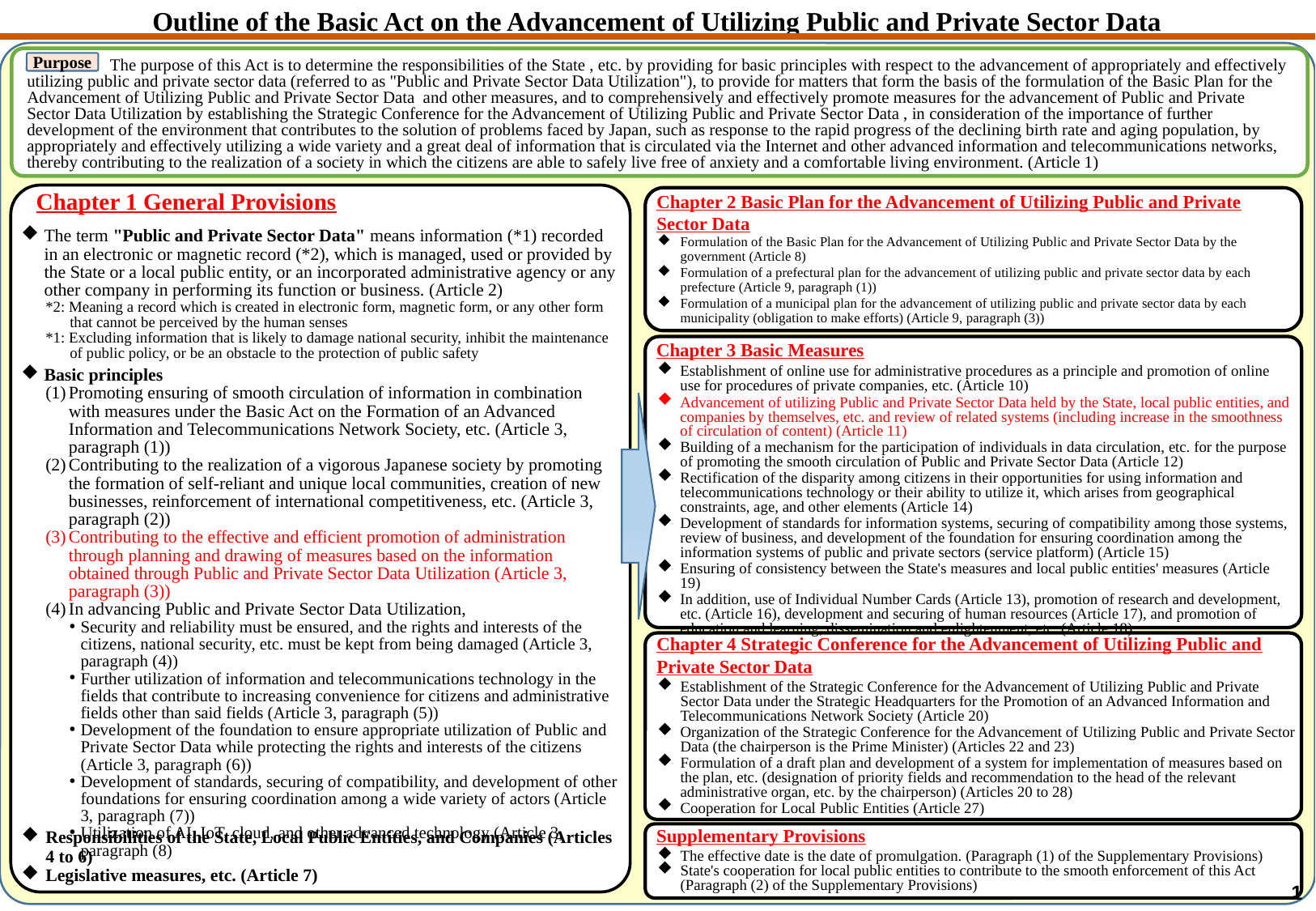

Outline of the Basic Act on the Advancement of Utilizing Public and Private Sector Data

The purpose of this Act is to determine the responsibilities of the State , etc. by providing for basic principles with respect to the advancement of appropriately and effectively utilizing public and private sector data (referred to as "Public and Private Sector Data Utilization"), to provide for matters that form the basis of the formulation of the Basic Plan for the Advancement of Utilizing Public and Private Sector Data  and other measures, and to comprehensively and effectively promote measures for the advancement of Public and Private Sector Data Utilization by establishing the Strategic Conference for the Advancement of Utilizing Public and Private Sector Data , in consideration of the importance of further development of the environment that contributes to the solution of problems faced by Japan, such as response to the rapid progress of the declining birth rate and aging population, by appropriately and effectively utilizing a wide variety and a great deal of information that is circulated via the Internet and other advanced information and telecommunications networks, thereby contributing to the realization of a society in which the citizens are able to safely live free of anxiety and a comfortable living environment. (Article 1)
Purpose
Chapter 1 General Provisions
Chapter 2 Basic Plan for the Advancement of Utilizing Public and Private Sector Data

The term "Public and Private Sector Data" means information (*1) recorded in an electronic or magnetic record (*2), which is managed, used or provided by the State or a local public entity, or an incorporated administrative agency or any other company in performing its function or business. (Article 2)
*2: Meaning a record which is created in electronic form, magnetic form, or any other form that cannot be perceived by the human senses
*1: Excluding information that is likely to damage national security, inhibit the maintenance of public policy, or be an obstacle to the protection of public safety
Formulation of the Basic Plan for the Advancement of Utilizing Public and Private Sector Data by the government (Article 8)
Formulation of a prefectural plan for the advancement of utilizing public and private sector data by each prefecture (Article 9, paragraph (1))
Formulation of a municipal plan for the advancement of utilizing public and private sector data by each municipality (obligation to make efforts) (Article 9, paragraph (3))

Chapter 3 Basic Measures

Establishment of online use for administrative procedures as a principle and promotion of online use for procedures of private companies, etc. (Article 10)
Advancement of utilizing Public and Private Sector Data held by the State, local public entities, and companies by themselves, etc. and review of related systems (including increase in the smoothness of circulation of content) (Article 11)
Building of a mechanism for the participation of individuals in data circulation, etc. for the purpose of promoting the smooth circulation of Public and Private Sector Data (Article 12)
Rectification of the disparity among citizens in their opportunities for using information and telecommunications technology or their ability to utilize it, which arises from geographical constraints, age, and other elements (Article 14)
Development of standards for information systems, securing of compatibility among those systems, review of business, and development of the foundation for ensuring coordination among the information systems of public and private sectors (service platform) (Article 15)
Ensuring of consistency between the State's measures and local public entities' measures (Article 19)
In addition, use of Individual Number Cards (Article 13), promotion of research and development, etc. (Article 16), development and securing of human resources (Article 17), and promotion of education and learning, dissemination and enlightenment, etc. (Article 18)
Basic principles
(1)	Promoting ensuring of smooth circulation of information in combination with measures under the Basic Act on the Formation of an Advanced Information and Telecommunications Network Society, etc. (Article 3, paragraph (1))
(2)	Contributing to the realization of a vigorous Japanese society by promoting the formation of self-reliant and unique local communities, creation of new businesses, reinforcement of international competitiveness, etc. (Article 3, paragraph (2))
(3)	Contributing to the effective and efficient promotion of administration through planning and drawing of measures based on the information obtained through Public and Private Sector Data Utilization (Article 3, paragraph (3))
(4)	In advancing Public and Private Sector Data Utilization,
Security and reliability must be ensured, and the rights and interests of the citizens, national security, etc. must be kept from being damaged (Article 3, paragraph (4))
Further utilization of information and telecommunications technology in the fields that contribute to increasing convenience for citizens and administrative fields other than said fields (Article 3, paragraph (5))
Development of the foundation to ensure appropriate utilization of Public and Private Sector Data while protecting the rights and interests of the citizens (Article 3, paragraph (6))
Development of standards, securing of compatibility, and development of other foundations for ensuring coordination among a wide variety of actors (Article 3, paragraph (7))
Utilization of AI, IoT, cloud, and other advanced technology (Article 3, paragraph (8)

Chapter 4 Strategic Conference for the Advancement of Utilizing Public and Private Sector Data
情報利用開発等事業者
Establishment of the Strategic Conference for the Advancement of Utilizing Public and Private Sector Data under the Strategic Headquarters for the Promotion of an Advanced Information and Telecommunications Network Society (Article 20)
Organization of the Strategic Conference for the Advancement of Utilizing Public and Private Sector Data (the chairperson is the Prime Minister) (Articles 22 and 23)
Formulation of a draft plan and development of a system for implementation of measures based on the plan, etc. (designation of priority fields and recommendation to the head of the relevant administrative organ, etc. by the chairperson) (Articles 20 to 28)
Cooperation for Local Public Entities (Article 27)
Supplementary Provisions
Responsibilities of the State, Local Public Entities, and Companies (Articles 4 to 6)
Legislative measures, etc. (Article 7)

The effective date is the date of promulgation. (Paragraph (1) of the Supplementary Provisions)
State's cooperation for local public entities to contribute to the smooth enforcement of this Act (Paragraph (2) of the Supplementary Provisions)
1